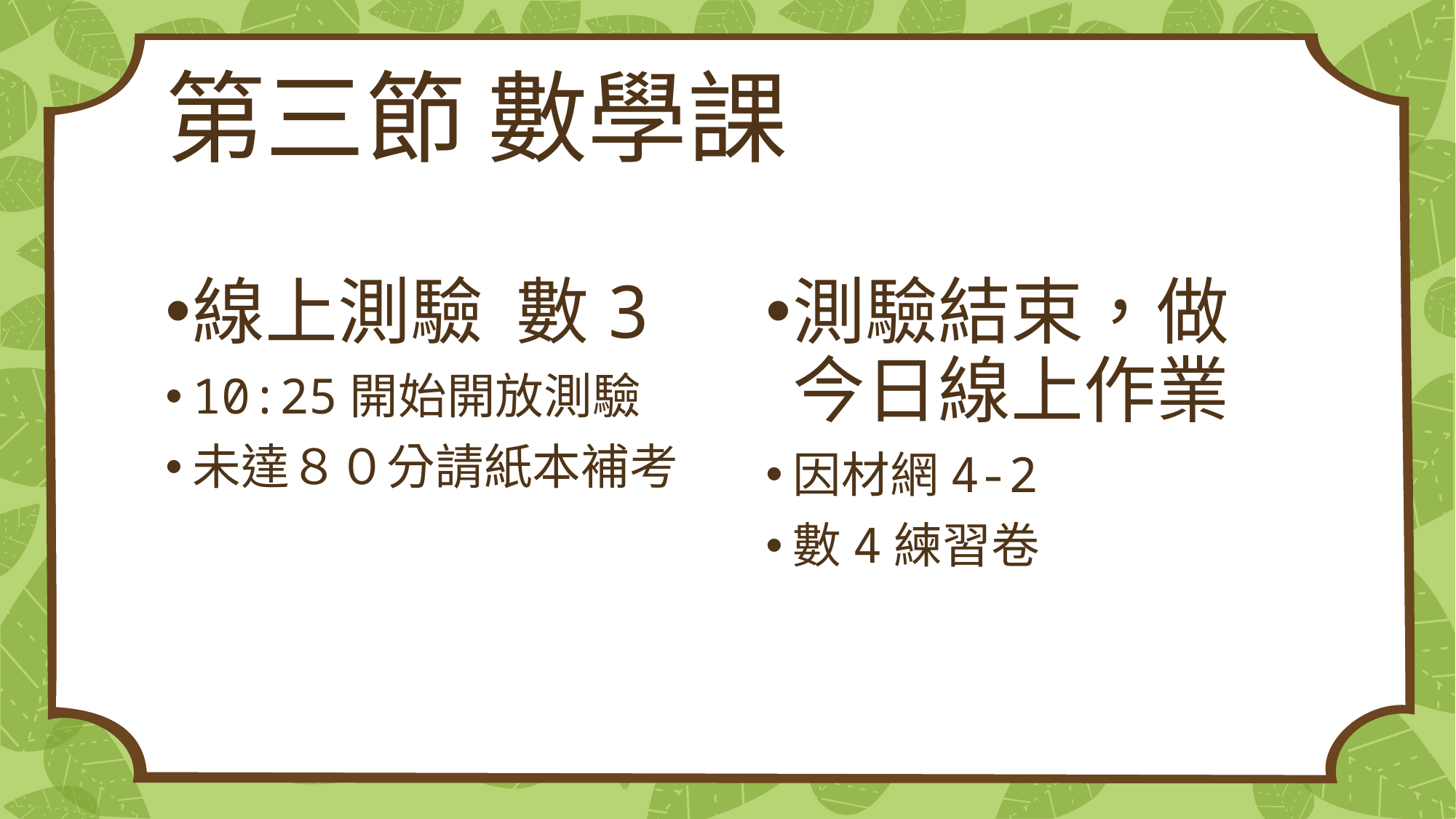

# 第三節 數學課
線上測驗  數3
10:25開始開放測驗
未達８０分請紙本補考

測驗結束，做今日線上作業
因材網4-2
數4練習卷